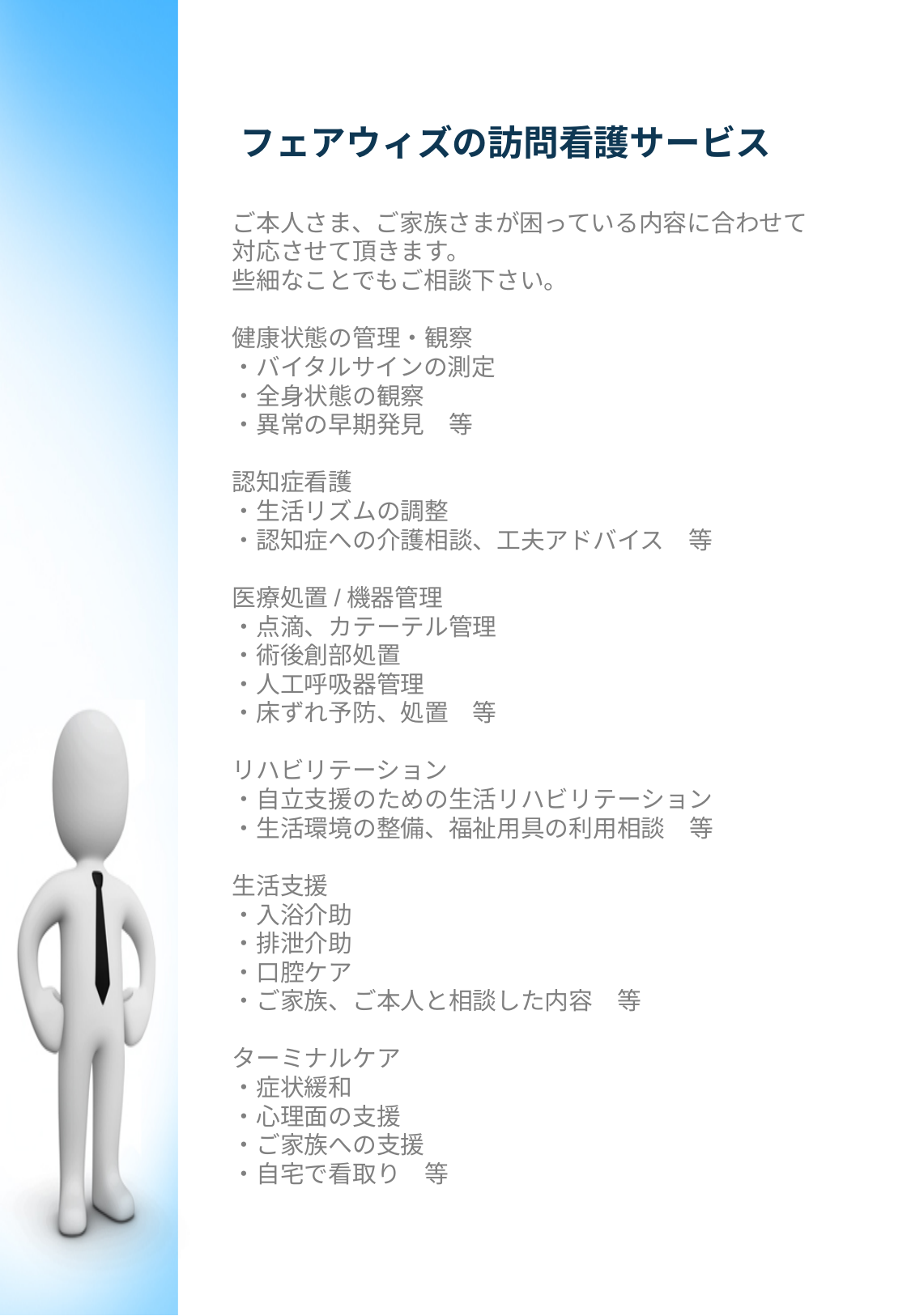

# フェアウィズの訪問看護サービス
ご本人さま、ご家族さまが困っている内容に合わせて対応させて頂きます。
些細なことでもご相談下さい。

健康状態の管理・観察
・バイタルサインの測定
・全身状態の観察
・異常の早期発見　等

認知症看護
・生活リズムの調整
・認知症への介護相談、工夫アドバイス　等

医療処置/機器管理
・点滴、カテーテル管理
・術後創部処置
・人工呼吸器管理
・床ずれ予防、処置　等

リハビリテーション
・自立支援のための生活リハビリテーション
・生活環境の整備、福祉用具の利用相談　等

生活支援
・入浴介助
・排泄介助
・口腔ケア
・ご家族、ご本人と相談した内容　等

ターミナルケア
・症状緩和
・心理面の支援
・ご家族への支援
・自宅で看取り　等